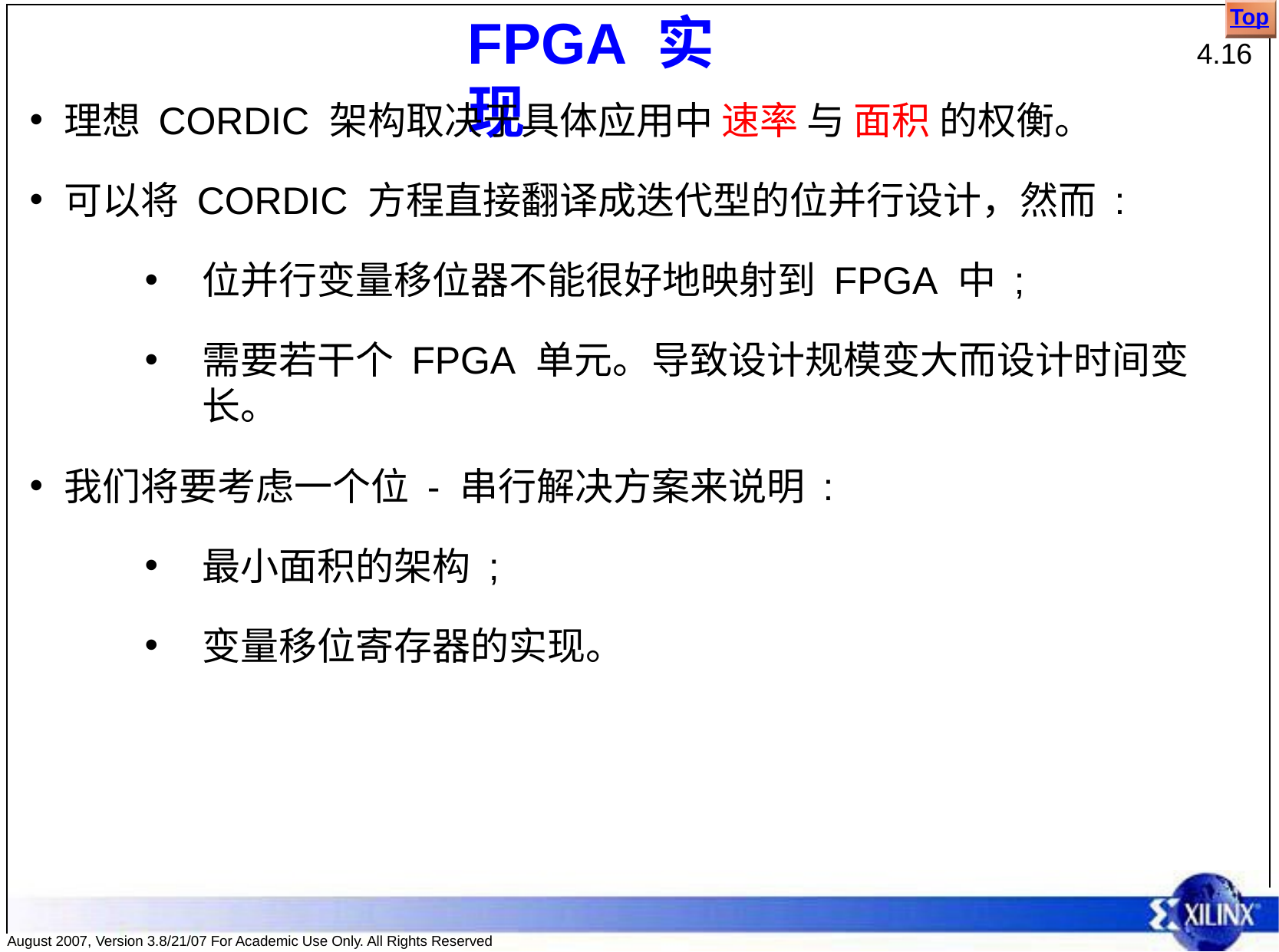

Top
# FPGA 实现
4.16
理想 CORDIC 架构取决于具体应用中 速率 与 面积 的权衡。
可以将 CORDIC 方程直接翻译成迭代型的位并行设计，然而 :
位并行变量移位器不能很好地映射到 FPGA 中 ;
需要若干个 FPGA 单元。导致设计规模变大而设计时间变长。
我们将要考虑一个位 - 串行解决方案来说明 :
最小面积的架构 ;
变量移位寄存器的实现。
August 2007, Version 3.8/21/07 For Academic Use Only. All Rights Reserved